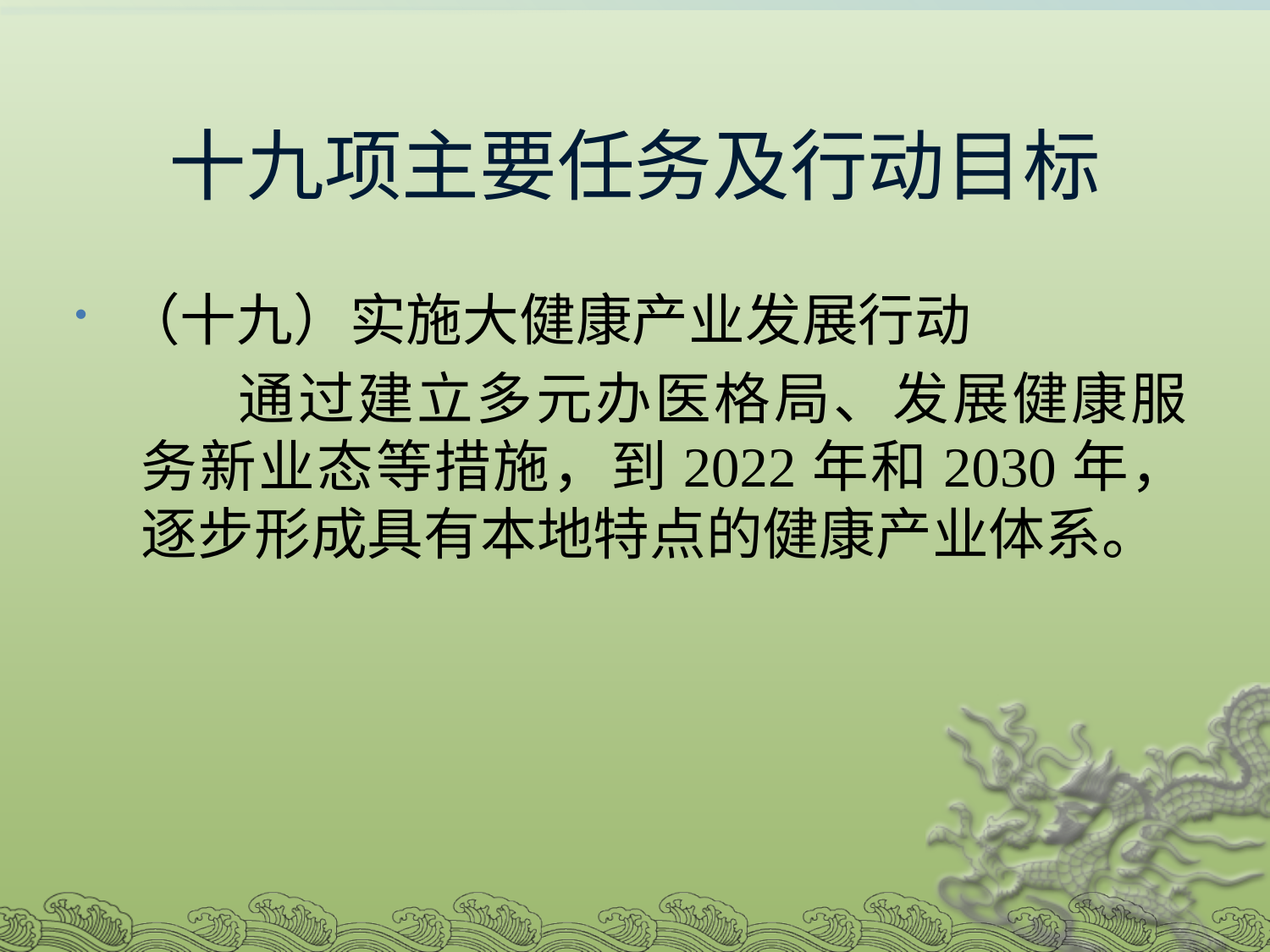

# 十九项主要任务及行动目标
（十九）实施大健康产业发展行动
通过建立多元办医格局、发展健康服务新业态等措施，到2022年和2030年，逐步形成具有本地特点的健康产业体系。